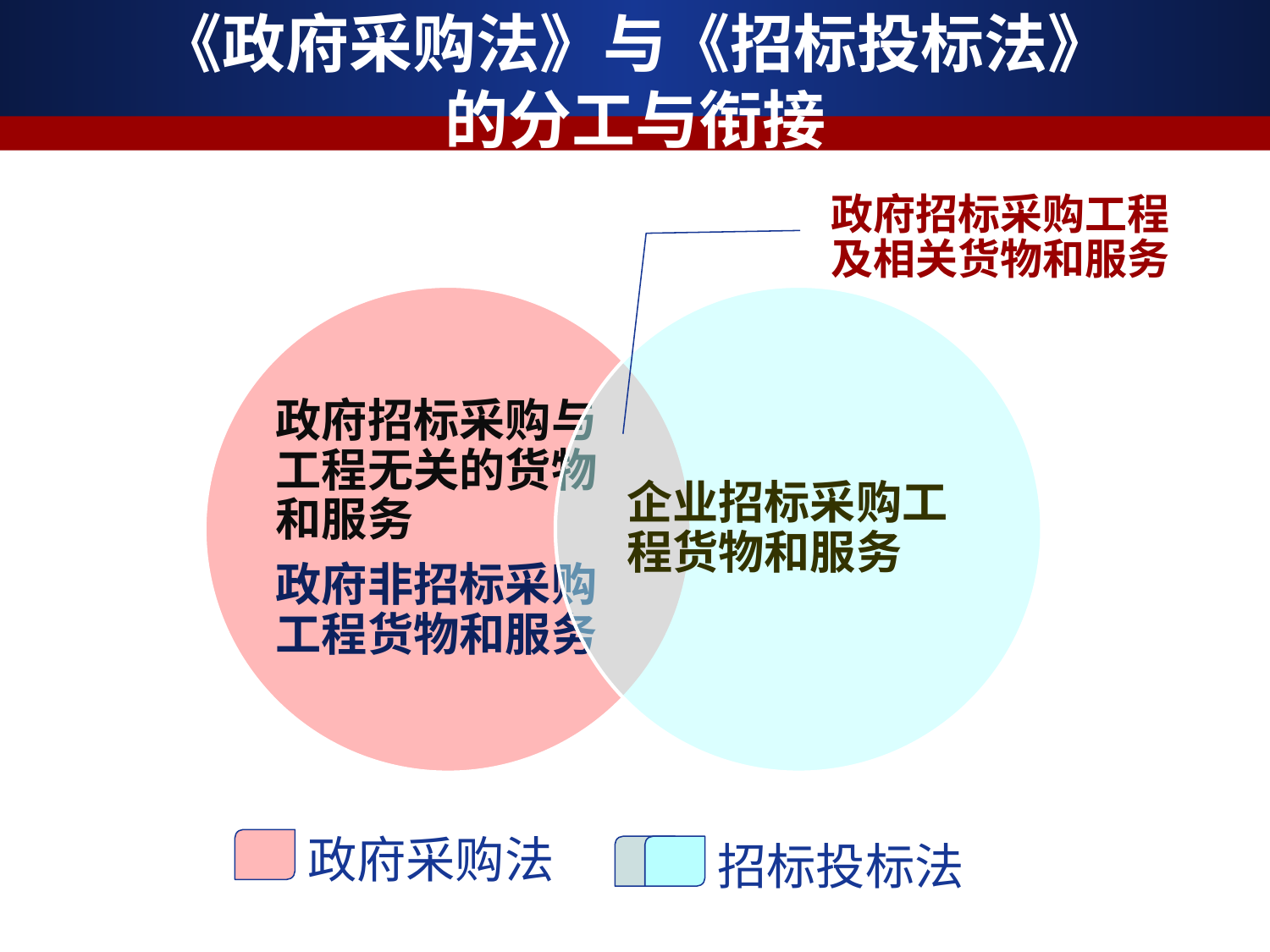

# 《政府采购法》与《招标投标法》 的分工与衔接
政府招标采购工程及相关货物和服务
政府招标采购与工程无关的货物和服务
政府非招标采购工程货物和服务
企业招标采购工程货物和服务

政府采购法

招标投标法